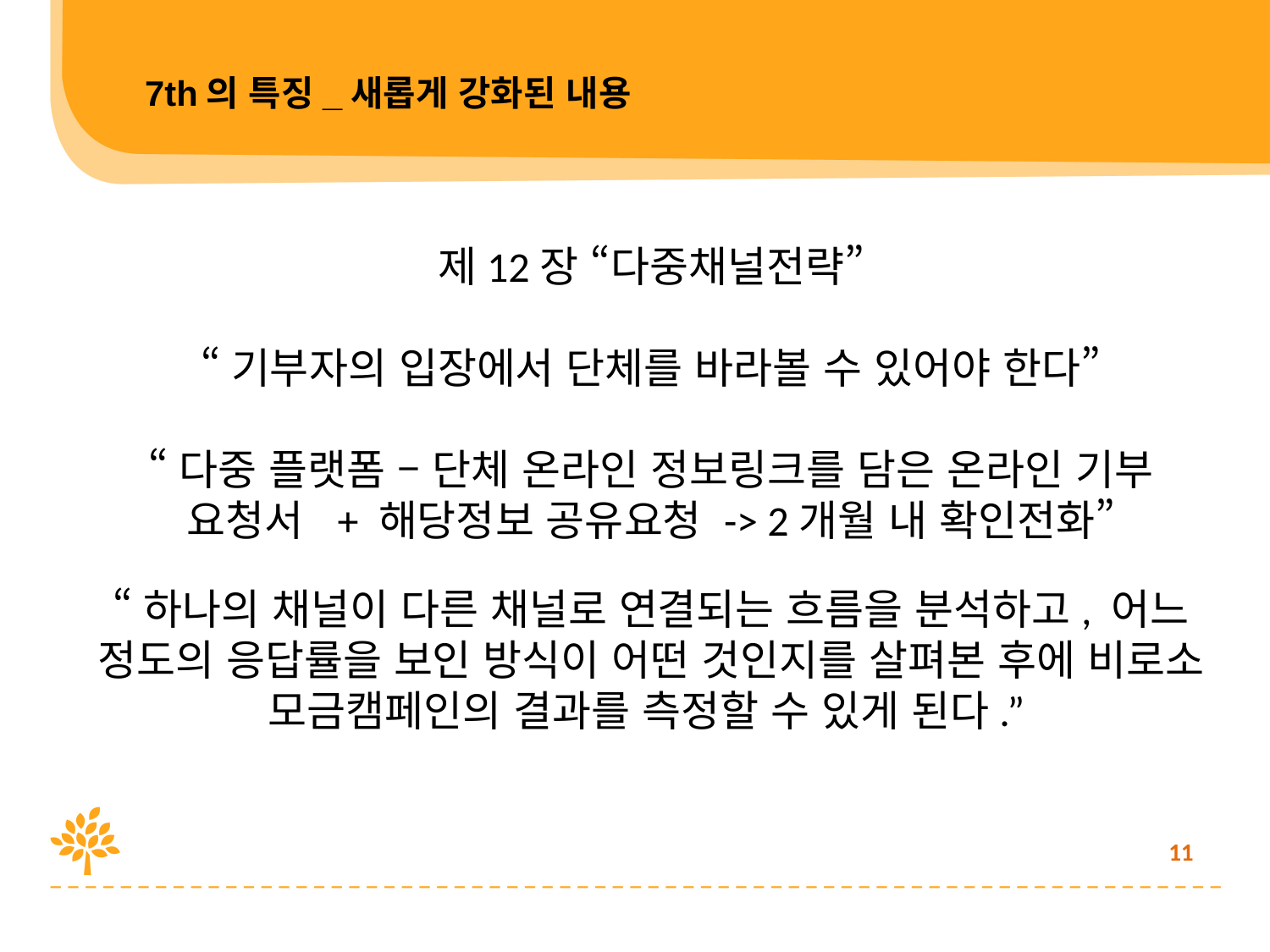

7th의 특징_새롭게 강화된 내용
제12장 “다중채널전략”

“기부자의 입장에서 단체를 바라볼 수 있어야 한다”

“다중 플랫폼 – 단체 온라인 정보링크를 담은 온라인 기부 요청서  + 해당정보 공유요청 -> 2개월 내 확인전화”

“하나의 채널이 다른 채널로 연결되는 흐름을 분석하고, 어느 정도의 응답률을 보인 방식이 어떤 것인지를 살펴본 후에 비로소 모금캠페인의 결과를 측정할 수 있게 된다.”

11